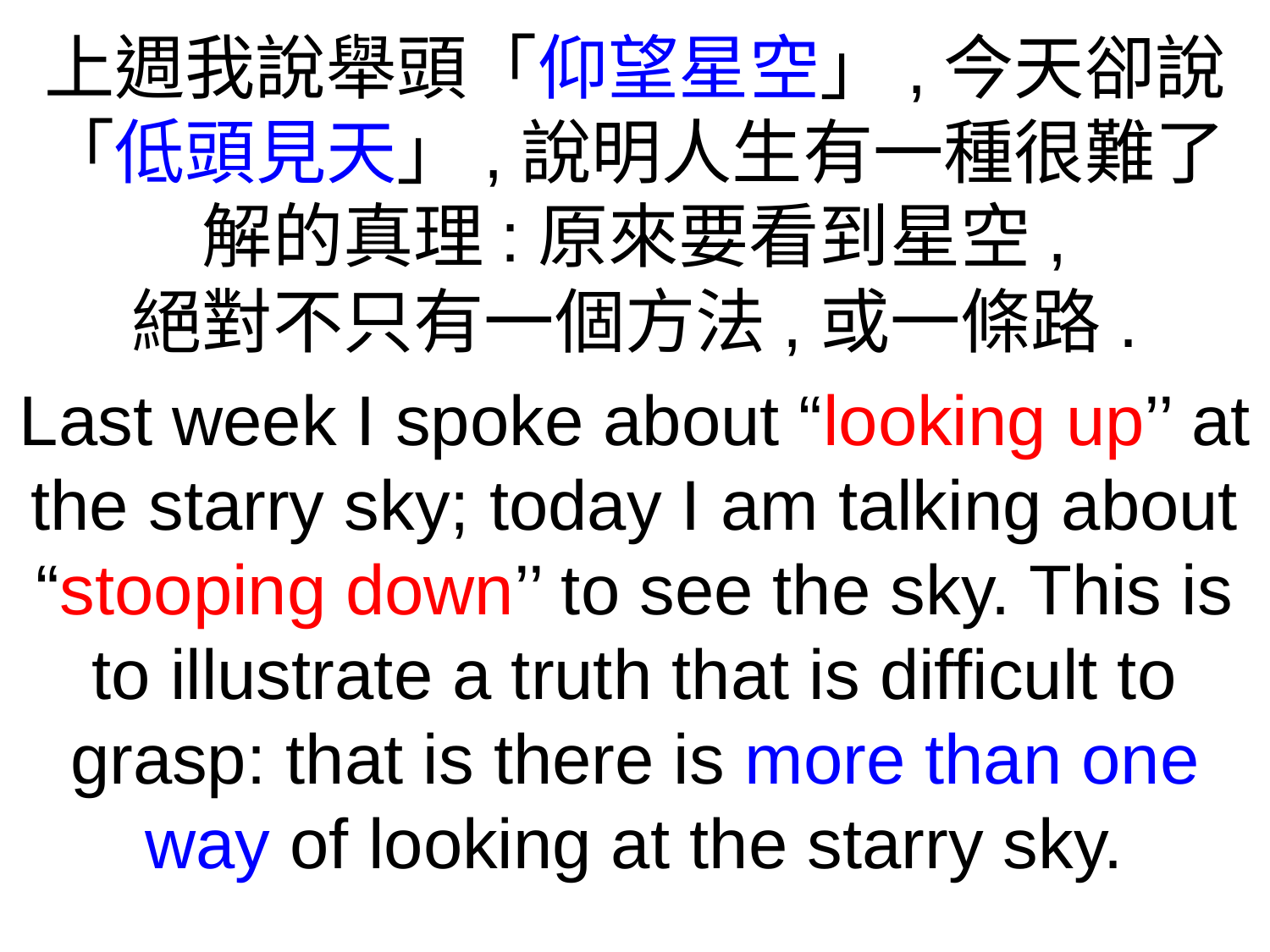

上週我說舉頭「仰望星空」,今天卻說
「低頭見天」,說明人生有一種很難了解的真理:原來要看到星空,
絕對不只有一個方法,或一條路.
Last week I spoke about “looking up’’ at the starry sky; today I am talking about “stooping down’’ to see the sky. This is to illustrate a truth that is difficult to grasp: that is there is more than one way of looking at the starry sky.